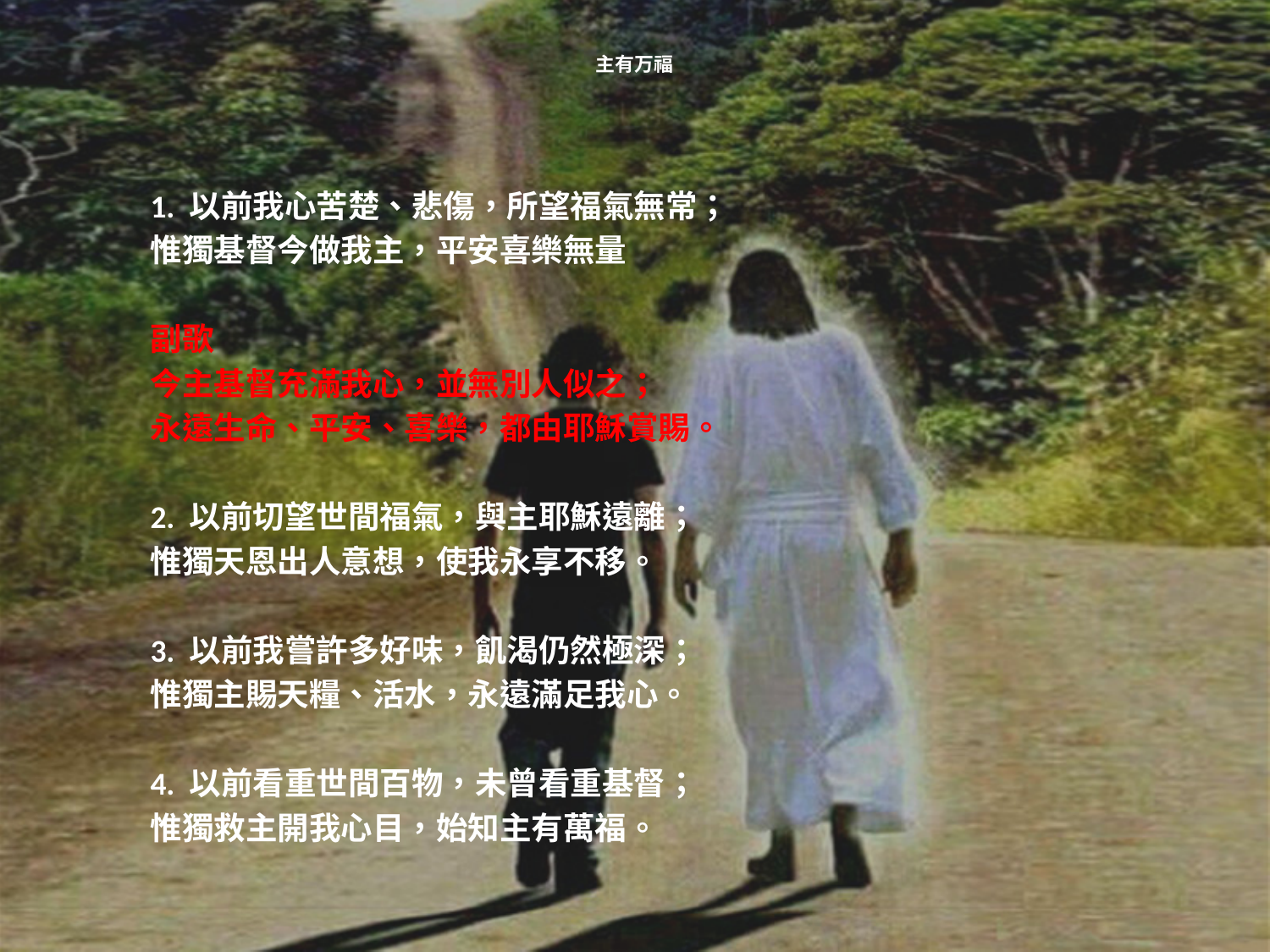

# 主有万福
1. 以前我心苦楚、悲傷，所望福氣無常；
惟獨基督今做我主，平安喜樂無量

副歌
今主基督充滿我心，並無別人似之；
永遠生命、平安、喜樂，都由耶穌賞賜。

2. 以前切望世間福氣，與主耶穌遠離；
惟獨天恩出人意想，使我永享不移。

3. 以前我嘗許多好味，飢渴仍然極深；
惟獨主賜天糧、活水，永遠滿足我心。

4. 以前看重世間百物，未曾看重基督；
惟獨救主開我心目，始知主有萬福。

https://www.youtube.com/watch?v=aHBF3hOu5aw